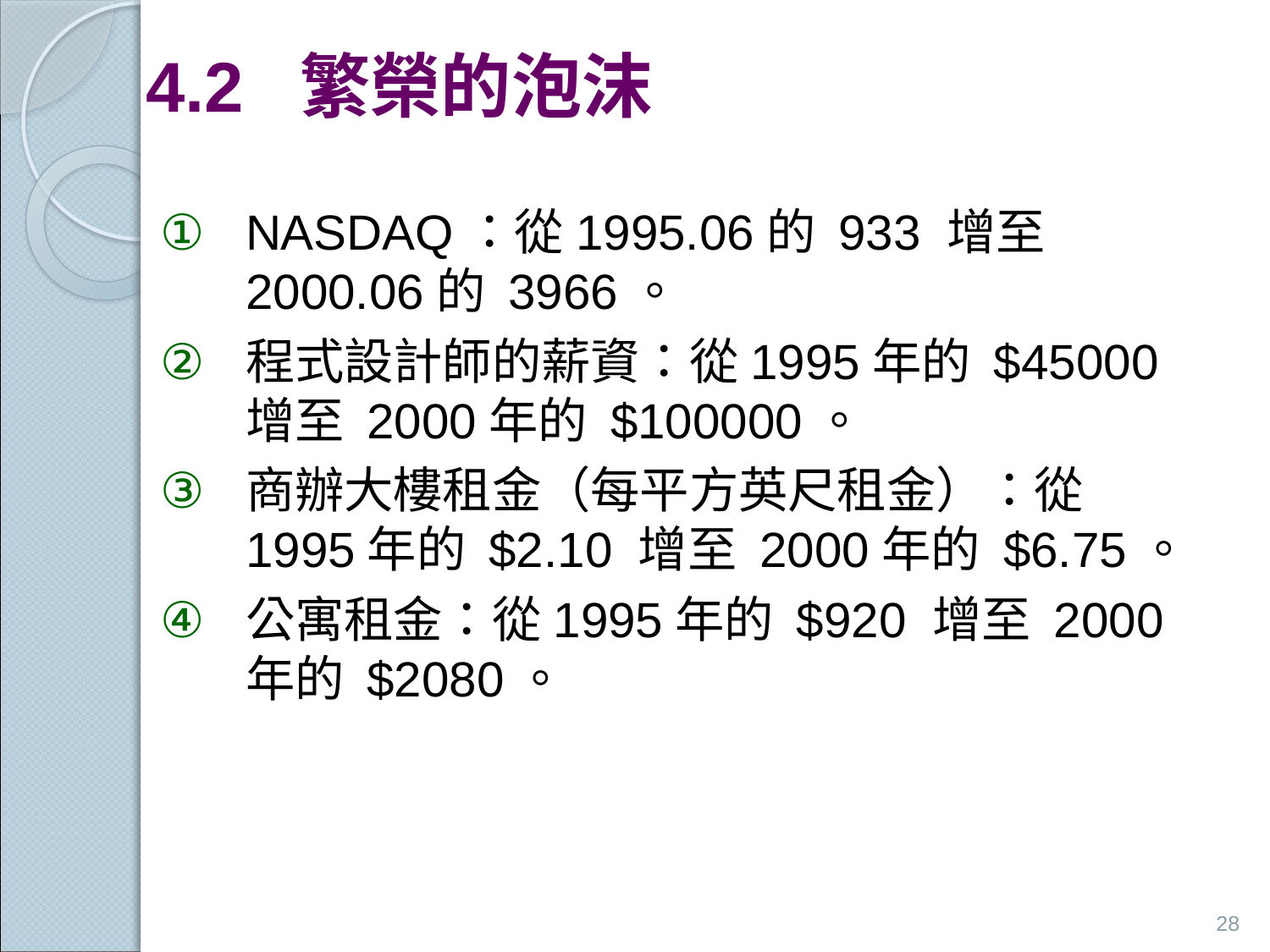

# 4.2  繁榮的泡沫
NASDAQ：從1995.06的 933 增至 2000.06的 3966。
程式設計師的薪資：從1995年的 $45000 增至 2000年的 $100000。
商辦大樓租金（每平方英尺租金）：從1995年的 $2.10 增至 2000年的 $6.75。
公寓租金：從1995年的 $920 增至 2000年的 $2080。
28